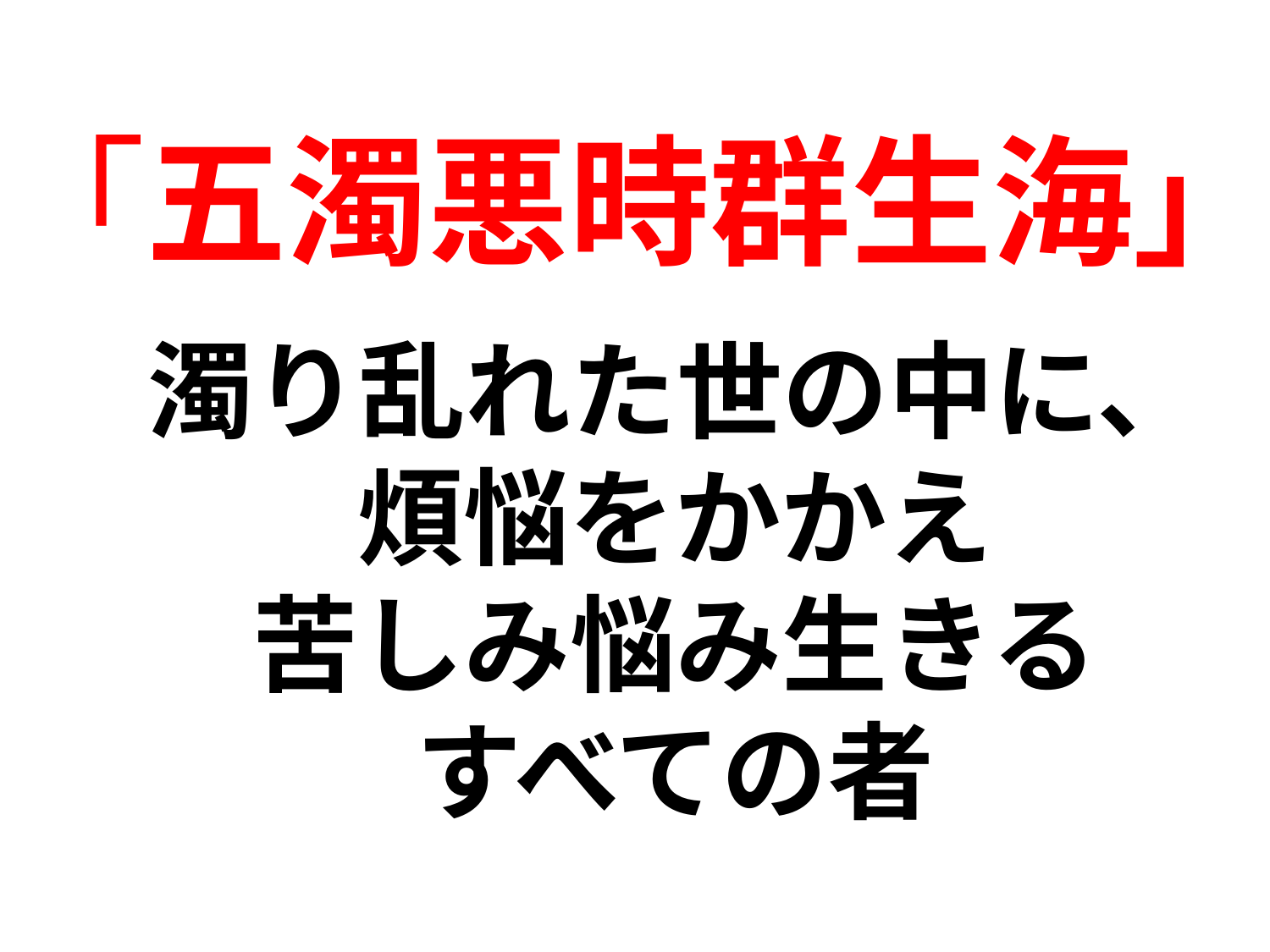

「五濁悪時群生海」
濁り乱れた世の中に、
煩悩をかかえ
苦しみ悩み生きる
すべての者